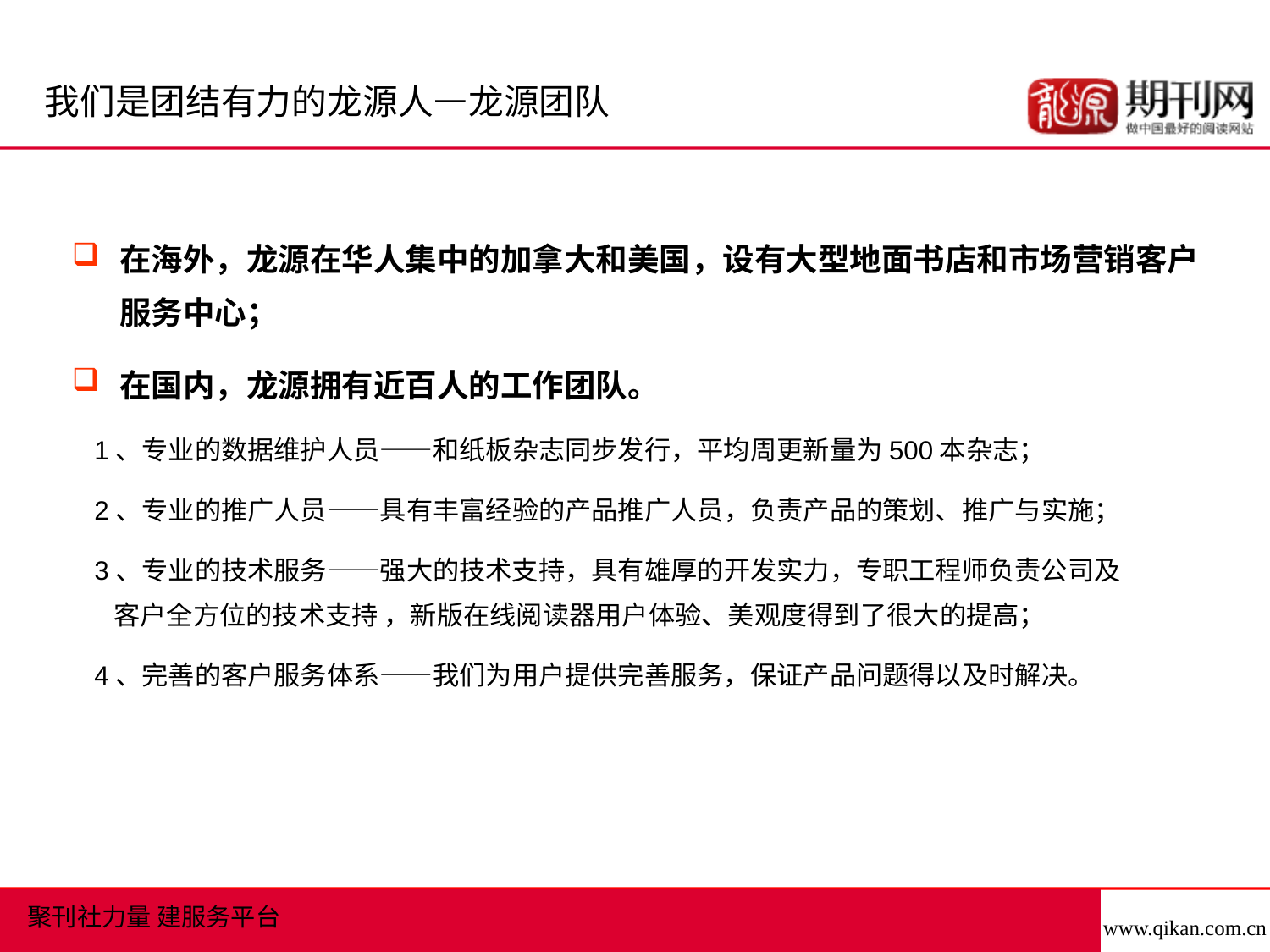

我们是团结有力的龙源人—龙源团队
在海外，龙源在华人集中的加拿大和美国，设有大型地面书店和市场营销客户服务中心；
在国内，龙源拥有近百人的工作团队。
   1、专业的数据维护人员——和纸板杂志同步发行，平均周更新量为500本杂志；
   2、专业的推广人员——具有丰富经验的产品推广人员，负责产品的策划、推广与实施；
   3、专业的技术服务——强大的技术支持，具有雄厚的开发实力，专职工程师负责公司及
      客户全方位的技术支持 ，新版在线阅读器用户体验、美观度得到了很大的提高；
   4、完善的客户服务体系——我们为用户提供完善服务，保证产品问题得以及时解决。